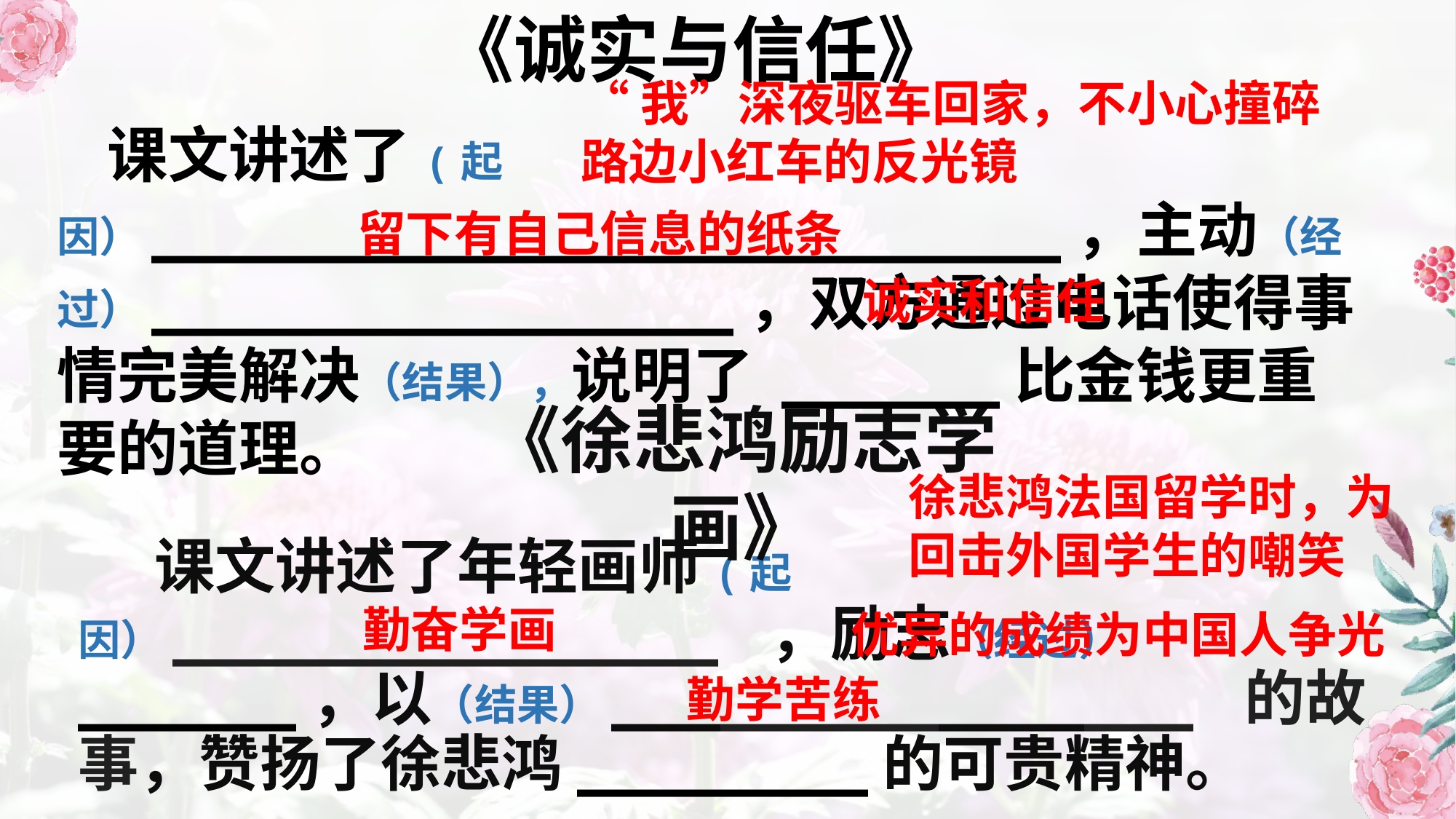

《诚实与信任》
“我”深夜驱车回家，不小心撞碎路边小红车的反光镜
  课文讲述了(起因）_________________________，主动（经过）________________，双方通过电话使得事情完美解决（结果），说明了 ______比金钱更重要的道理。
留下有自己信息的纸条
诚实和信任
《徐悲鸿励志学画》
徐悲鸿法国留学时，为回击外国学生的嘲笑
    课文讲述了年轻画师(起因）_______________ ，励志（经过） ______，以（结果）________________ 的故事，赞扬了徐悲鸿________的可贵精神。
勤奋学画
优异的成绩为中国人争光
勤学苦练